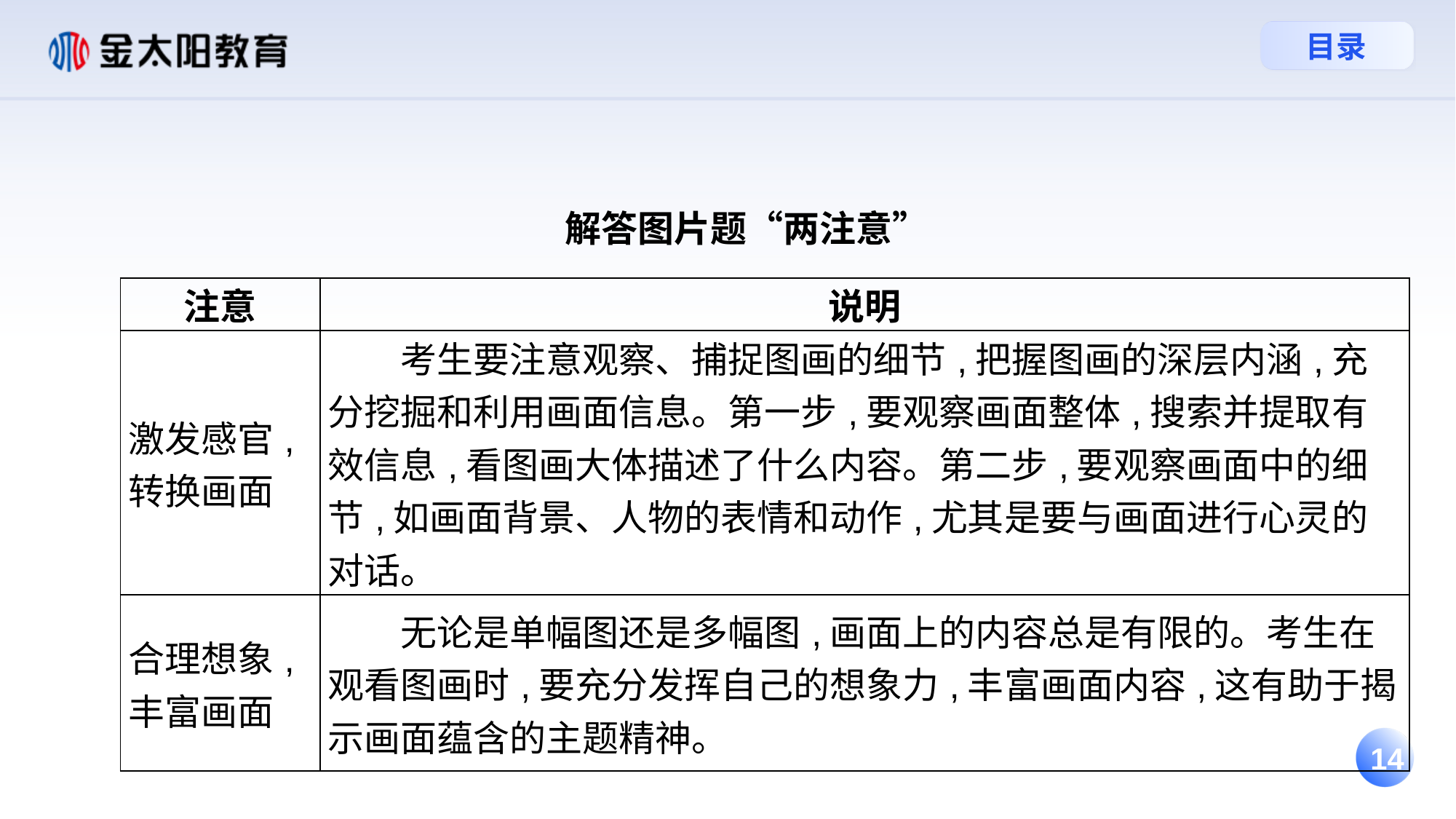

解答图片题“两注意”
| 注意 | 说明 |
| --- | --- |
| 激发感官,转换画面 | 考生要注意观察、捕捉图画的细节,把握图画的深层内涵,充分挖掘和利用画面信息。第一步,要观察画面整体,搜索并提取有效信息,看图画大体描述了什么内容。第二步,要观察画面中的细节,如画面背景、人物的表情和动作,尤其是要与画面进行心灵的对话。 |
| 合理想象,丰富画面 | 无论是单幅图还是多幅图,画面上的内容总是有限的。考生在观看图画时,要充分发挥自己的想象力,丰富画面内容,这有助于揭示画面蕴含的主题精神。 |